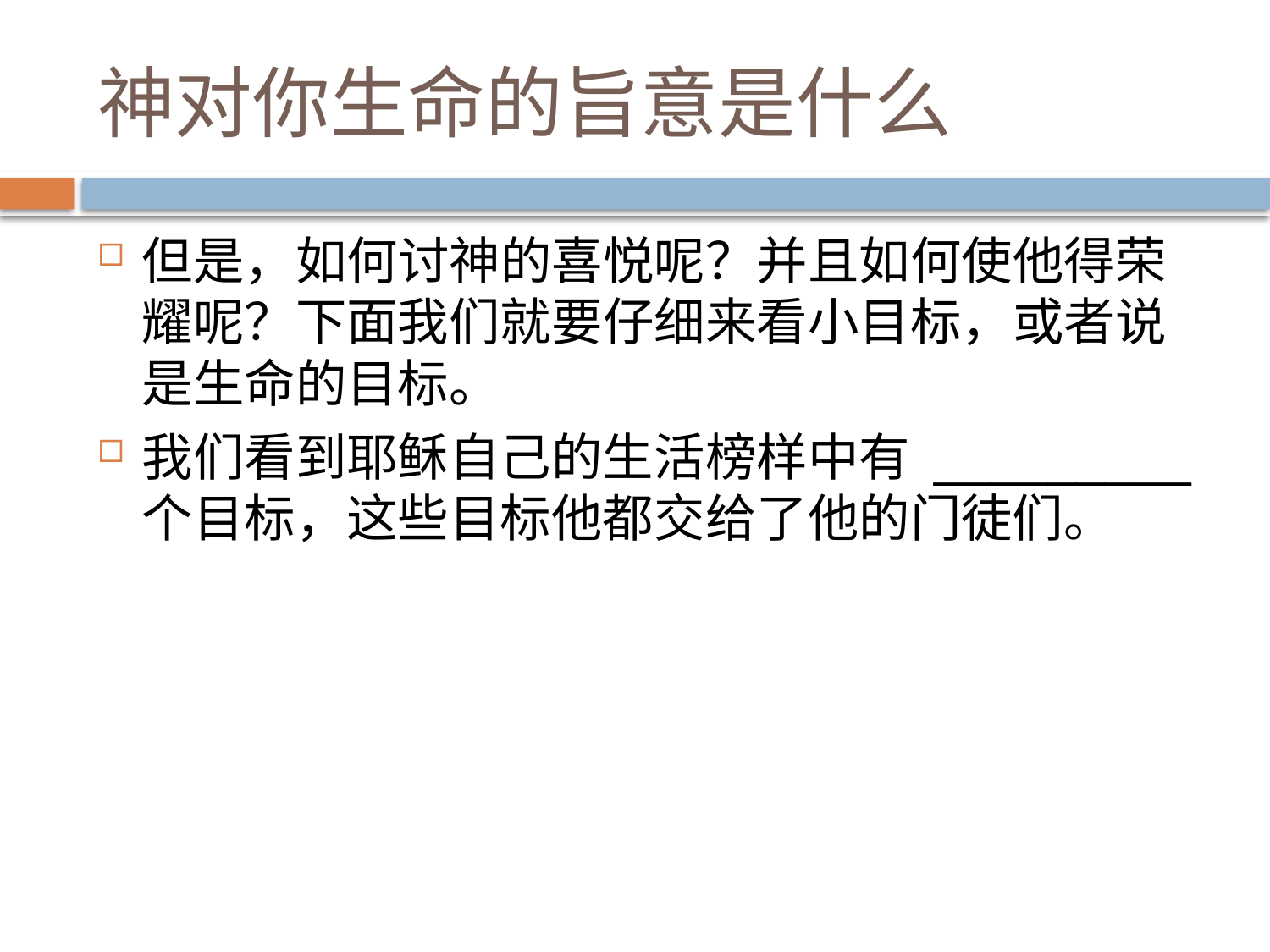

# 神对你生命的旨意是什么
但是，如何讨神的喜悦呢？并且如何使他得荣耀呢？下面我们就要仔细来看小目标，或者说是生命的目标。
我们看到耶稣自己的生活榜样中有 _________个目标，这些目标他都交给了他的门徒们。